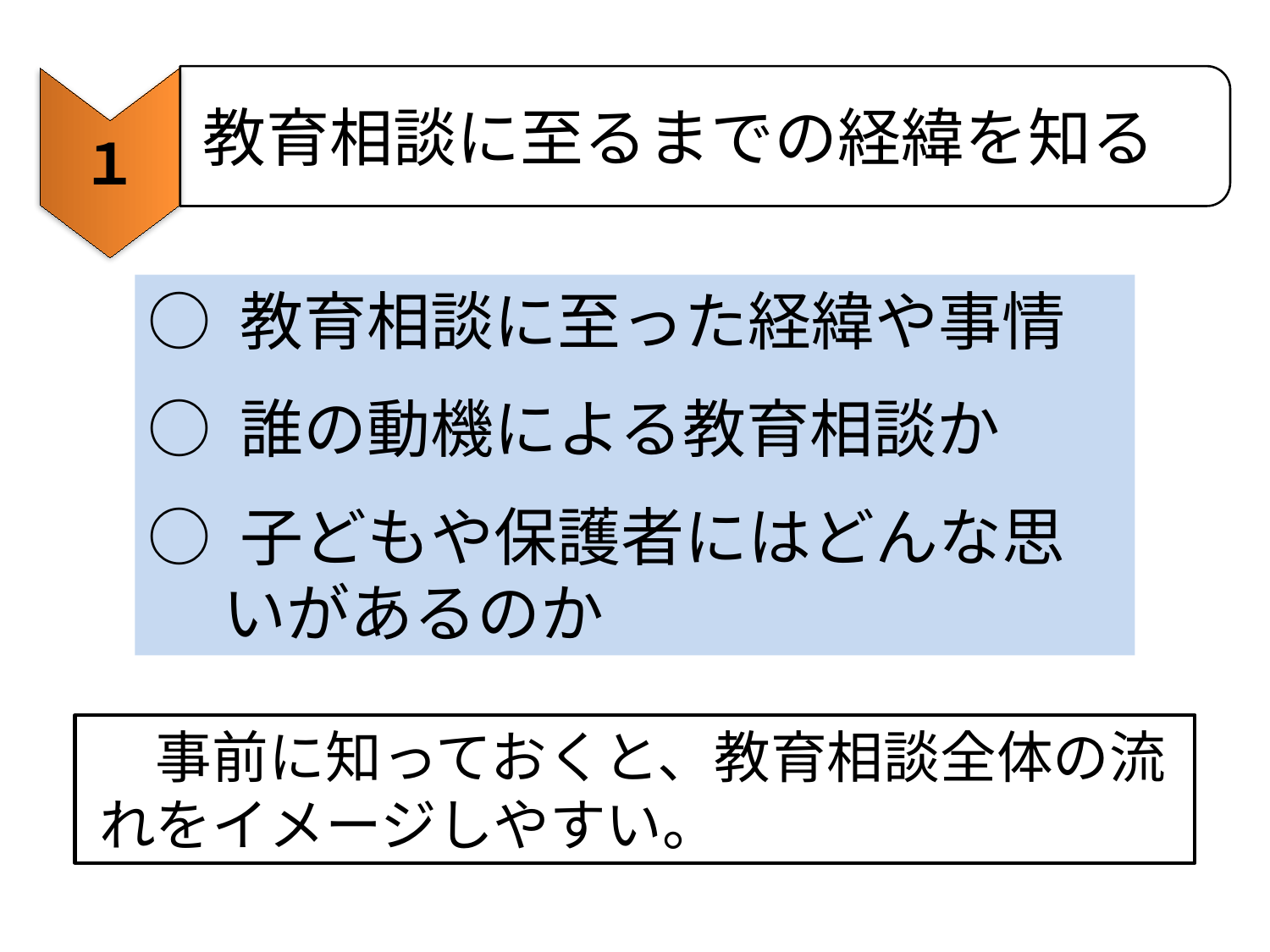

１
教育相談に至るまでの経緯を知る

○ 教育相談に至った経緯や事情
○ 誰の動機による教育相談か
○ 子どもや保護者にはどんな思いがあるのか
　事前に知っておくと、教育相談全体の流れをイメージしやすい。